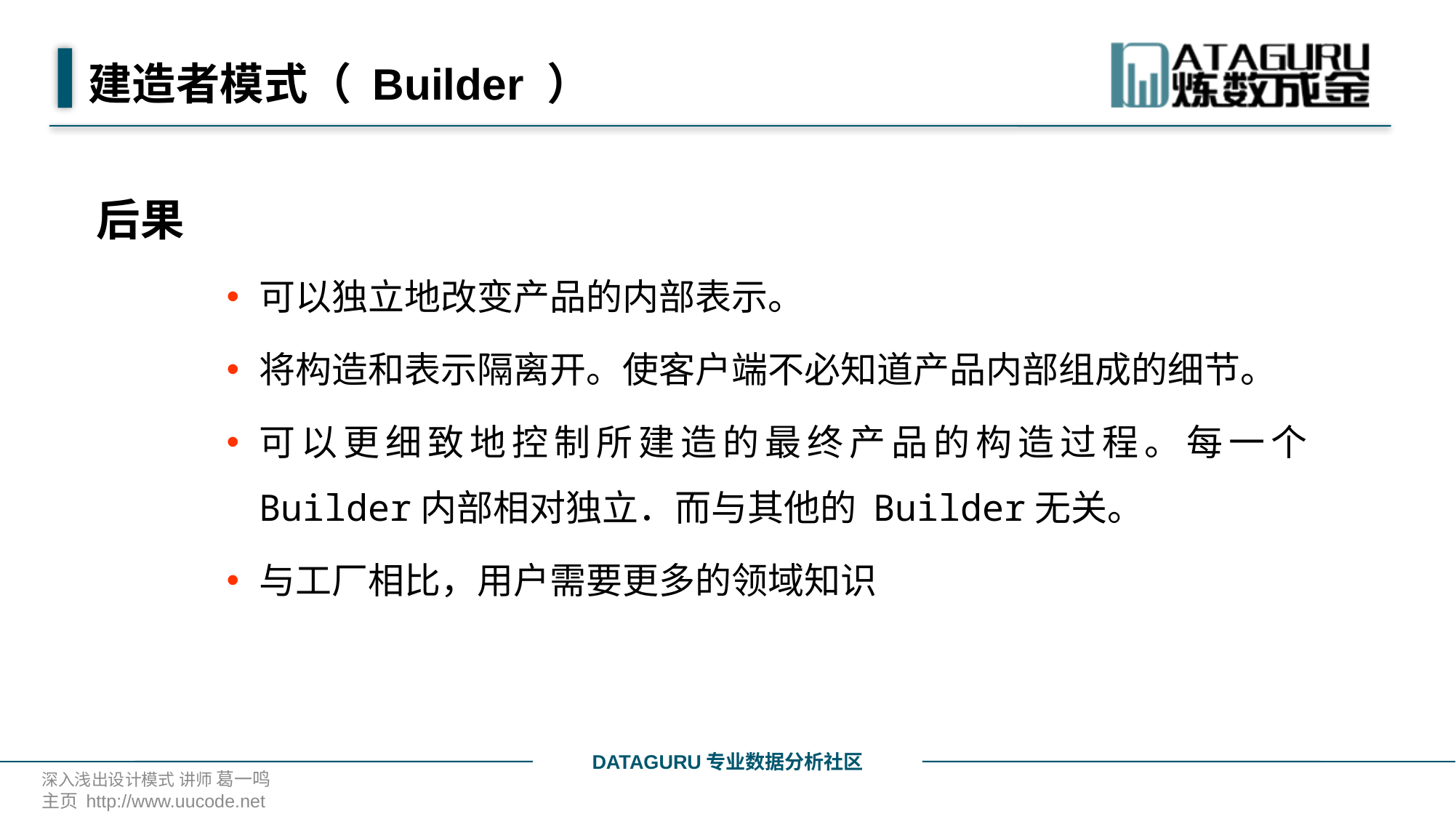

# 建造者模式（ Builder ）
后果
可以独立地改变产品的内部表示。
将构造和表示隔离开。使客户端不必知道产品内部组成的细节。
可以更细致地控制所建造的最终产品的构造过程。每一个 Builder内部相对独立．而与其他的 Builder无关。
与工厂相比，用户需要更多的领域知识